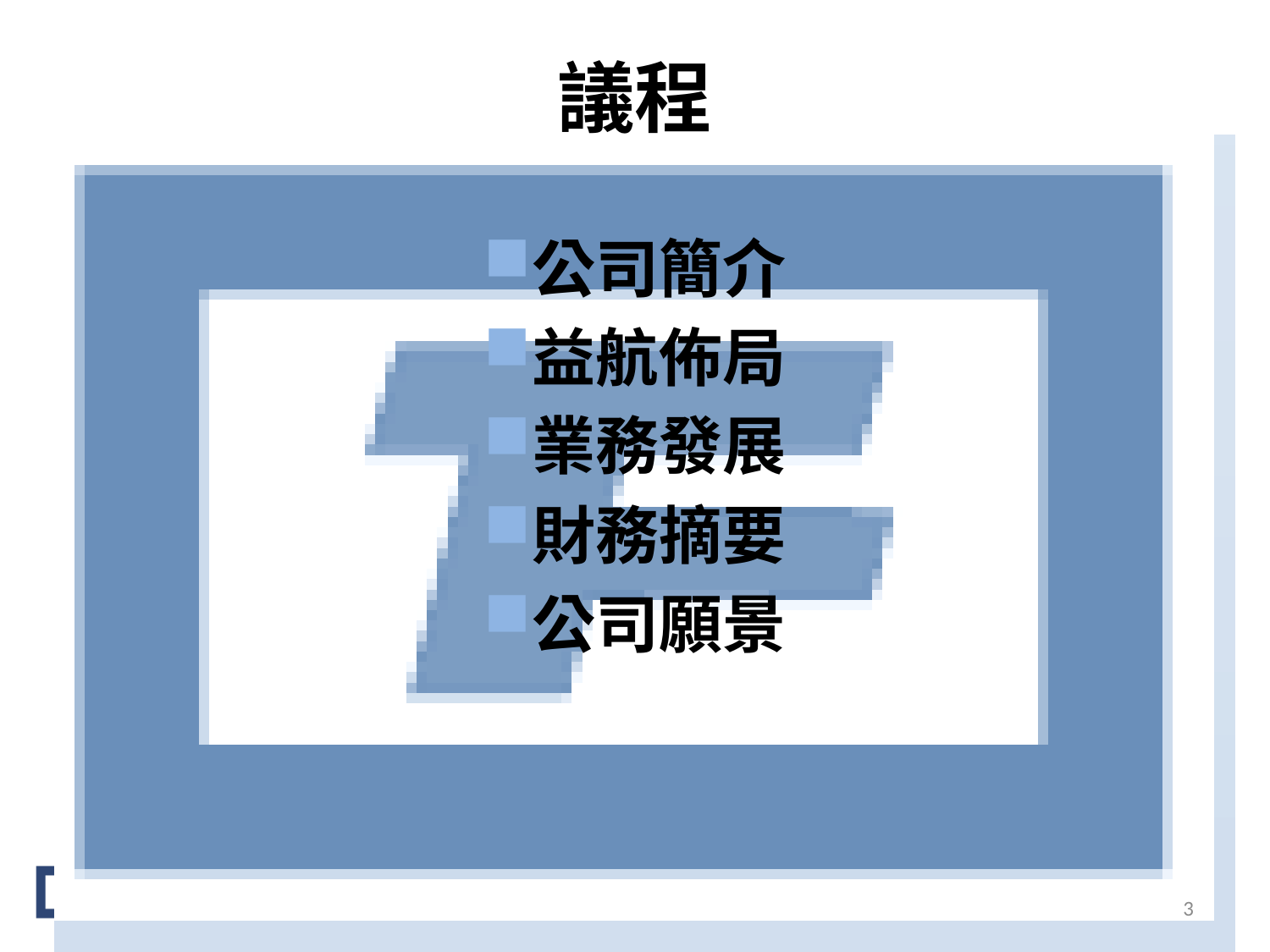

# 議程
公司簡介
益航佈局
業務發展
財務摘要
公司願景

3